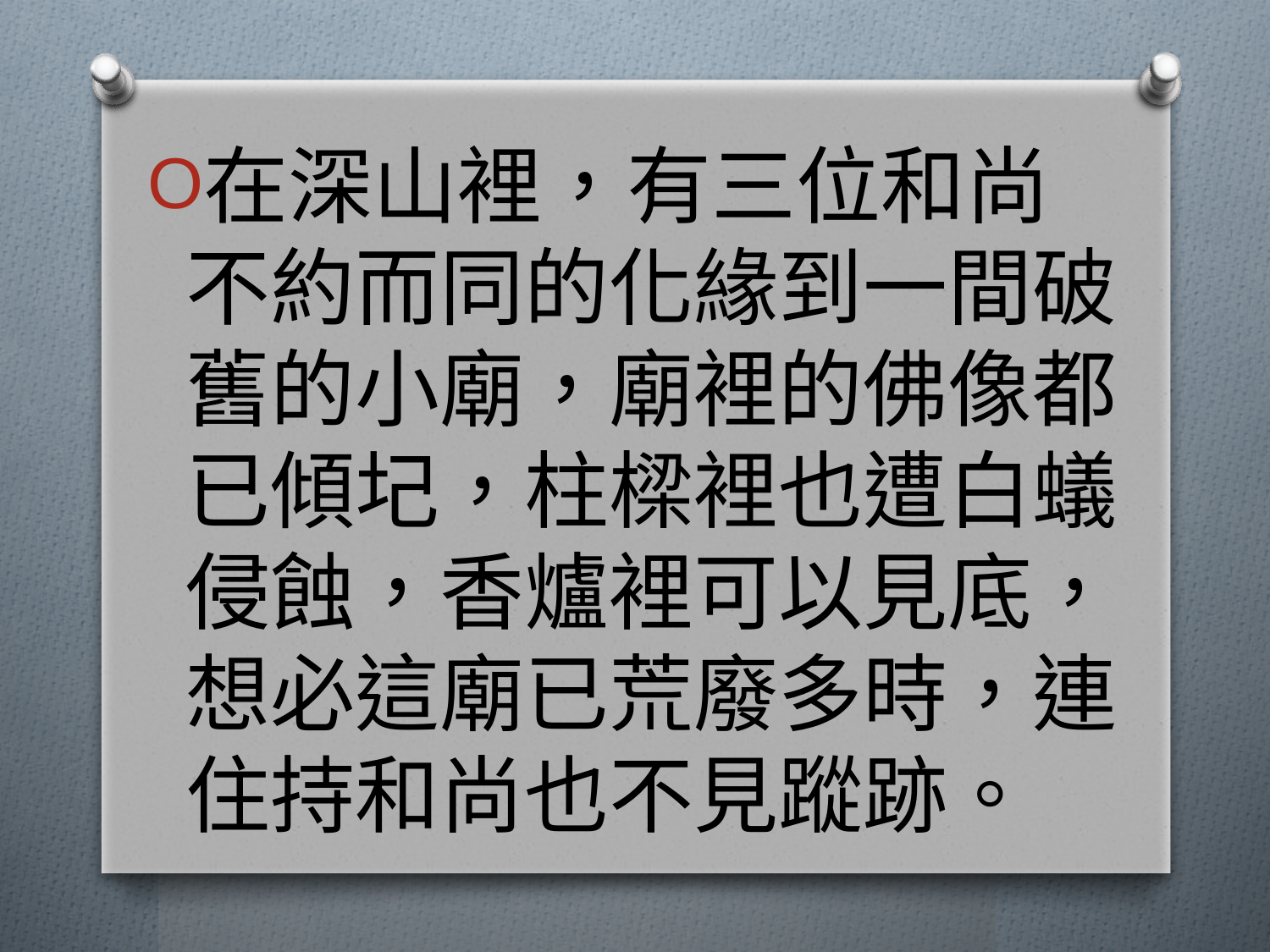

在深山裡，有三位和尚不約而同的化緣到一間破舊的小廟，廟裡的佛像都已傾圮，柱樑裡也遭白蟻侵蝕，香爐裡可以見底，想必這廟已荒廢多時，連住持和尚也不見蹤跡。